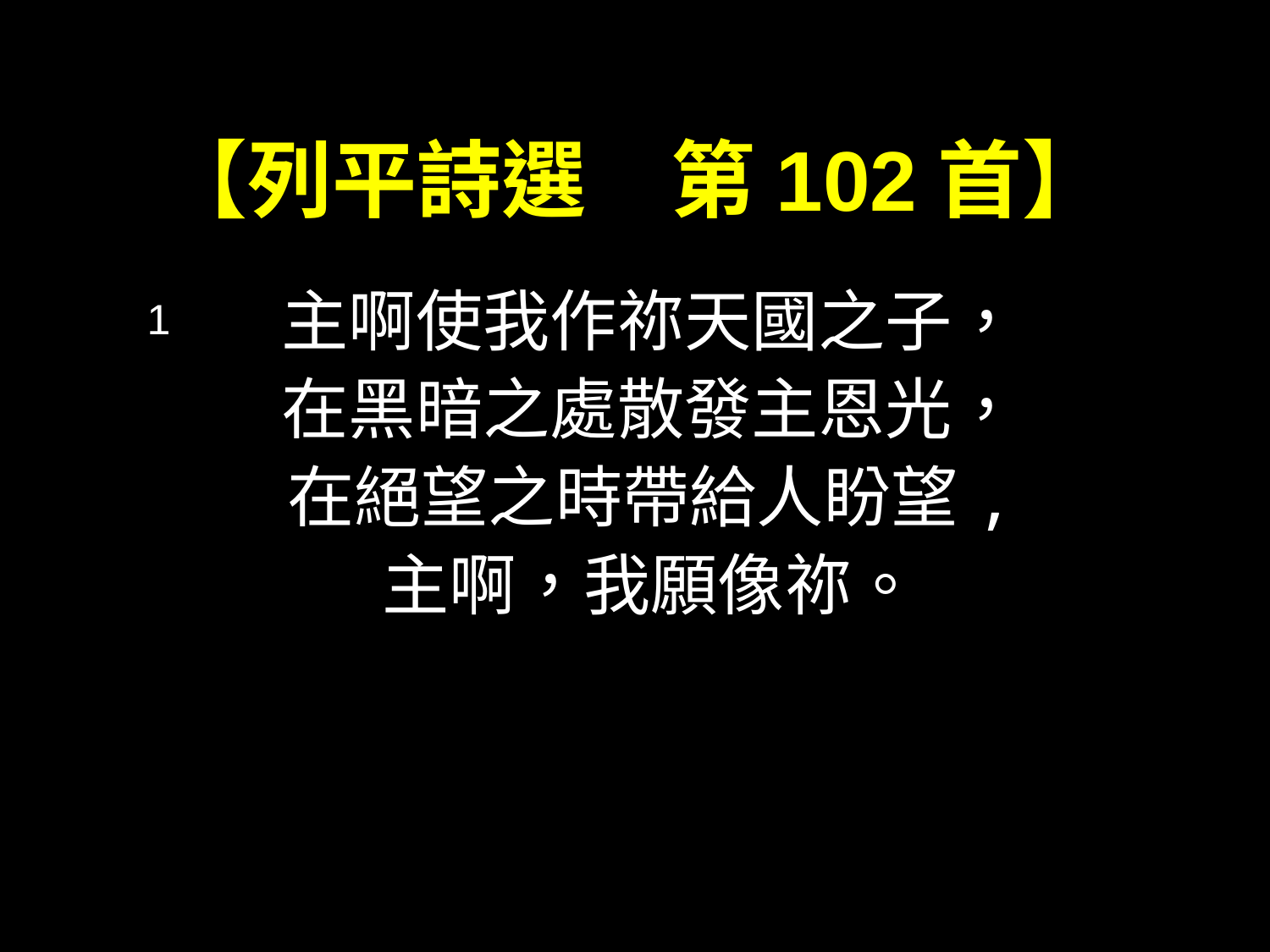

【列平詩選　第102首】
主啊使我作祢天國之子，
在黑暗之處散發主恩光，
在絕望之時帶給人盼望,
主啊，我願像祢。
1